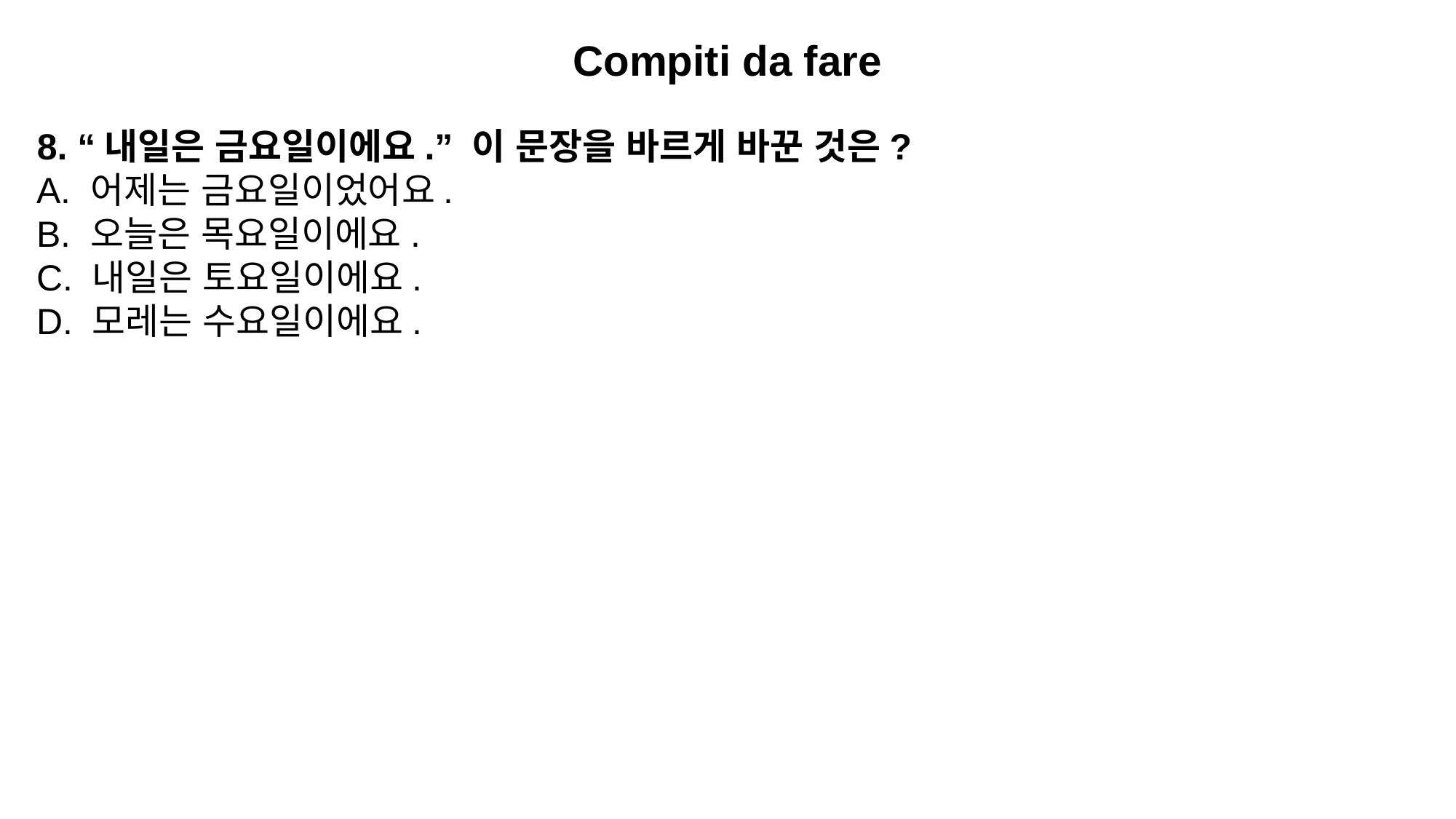

Compiti da fare
8. “내일은 금요일이에요.” 이 문장을 바르게 바꾼 것은?
A. 어제는 금요일이었어요.
B. 오늘은 목요일이에요.
C. 내일은 토요일이에요.
D. 모레는 수요일이에요.